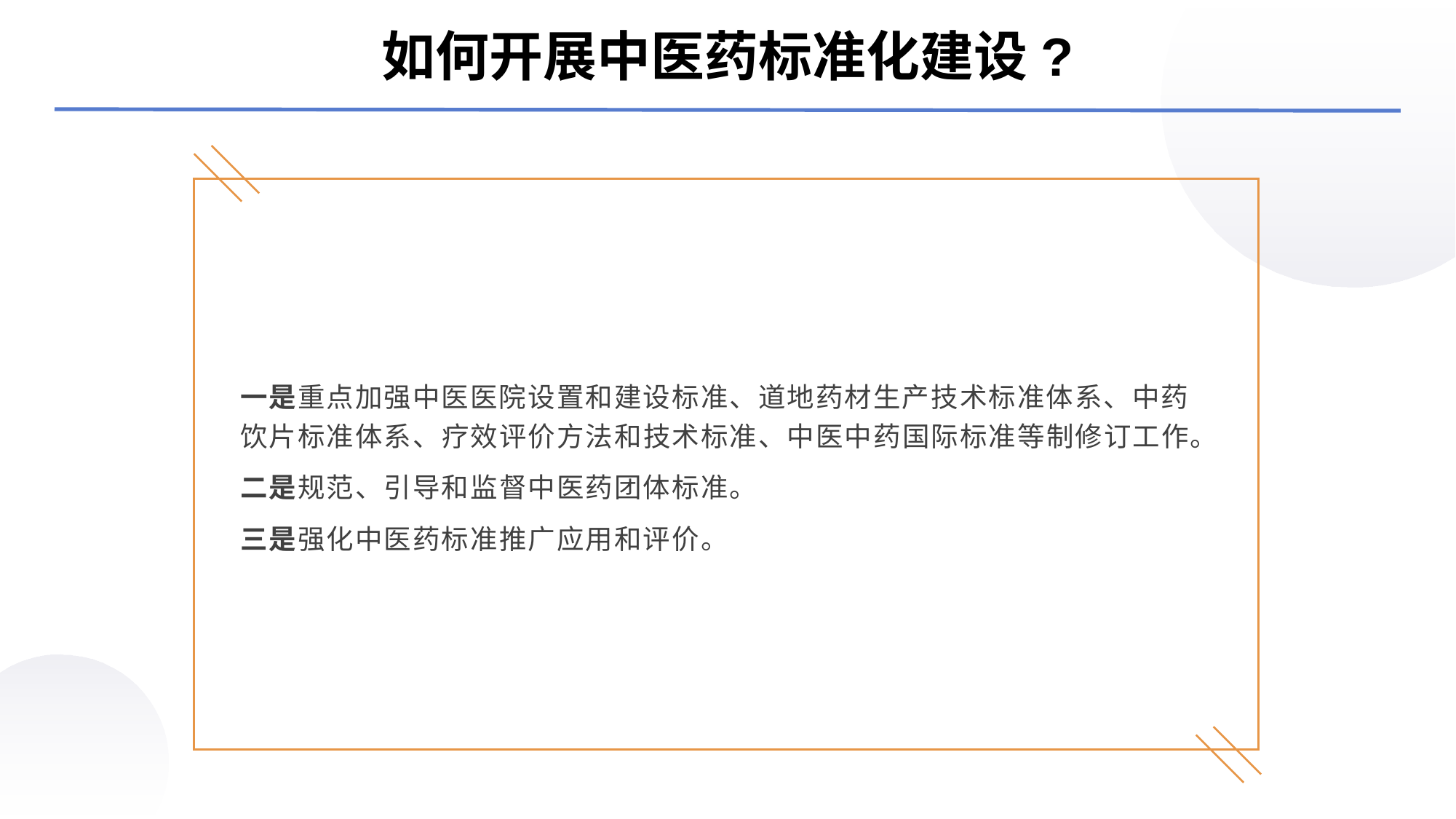

如何开展中医药标准化建设?

一是重点加强中医医院设置和建设标准、道地药材生产技术标准体系、中药饮片标准体系、疗效评价方法和技术标准、中医中药国际标准等制修订工作。
二是规范、引导和监督中医药团体标准。
三是强化中医药标准推广应用和评价。